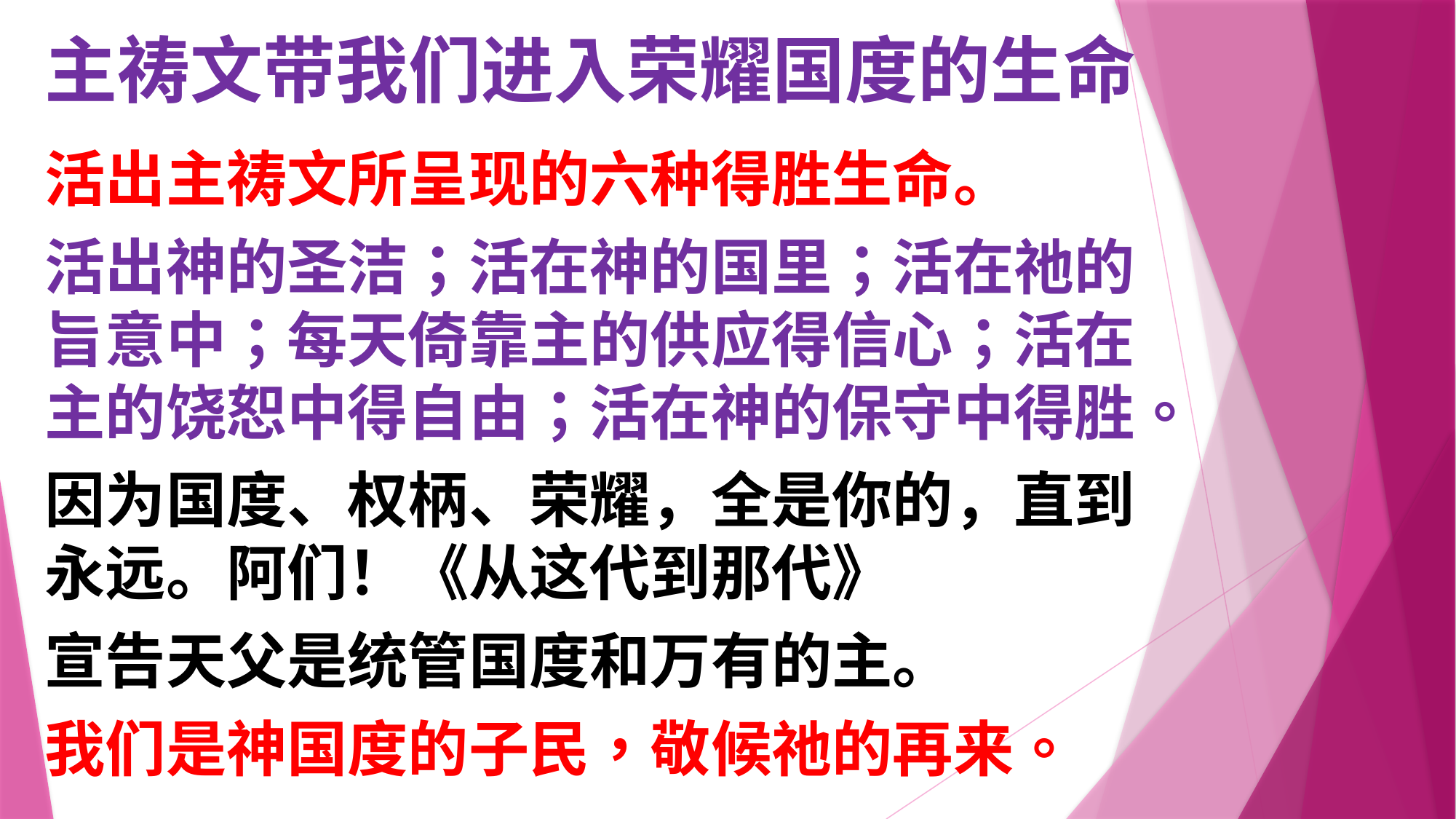

# 主祷文带我们进入荣耀国度的生命
活出主祷文所呈现的六种得胜生命。
活出神的圣洁；活在神的国里；活在祂的旨意中；每天倚靠主的供应得信心；活在主的饶恕中得自由；活在神的保守中得胜。
因为国度、权柄、荣耀，全是你的，直到永远。阿们！《从这代到那代》
宣告天父是统管国度和万有的主。
我们是神国度的子民，敬候祂的再来。